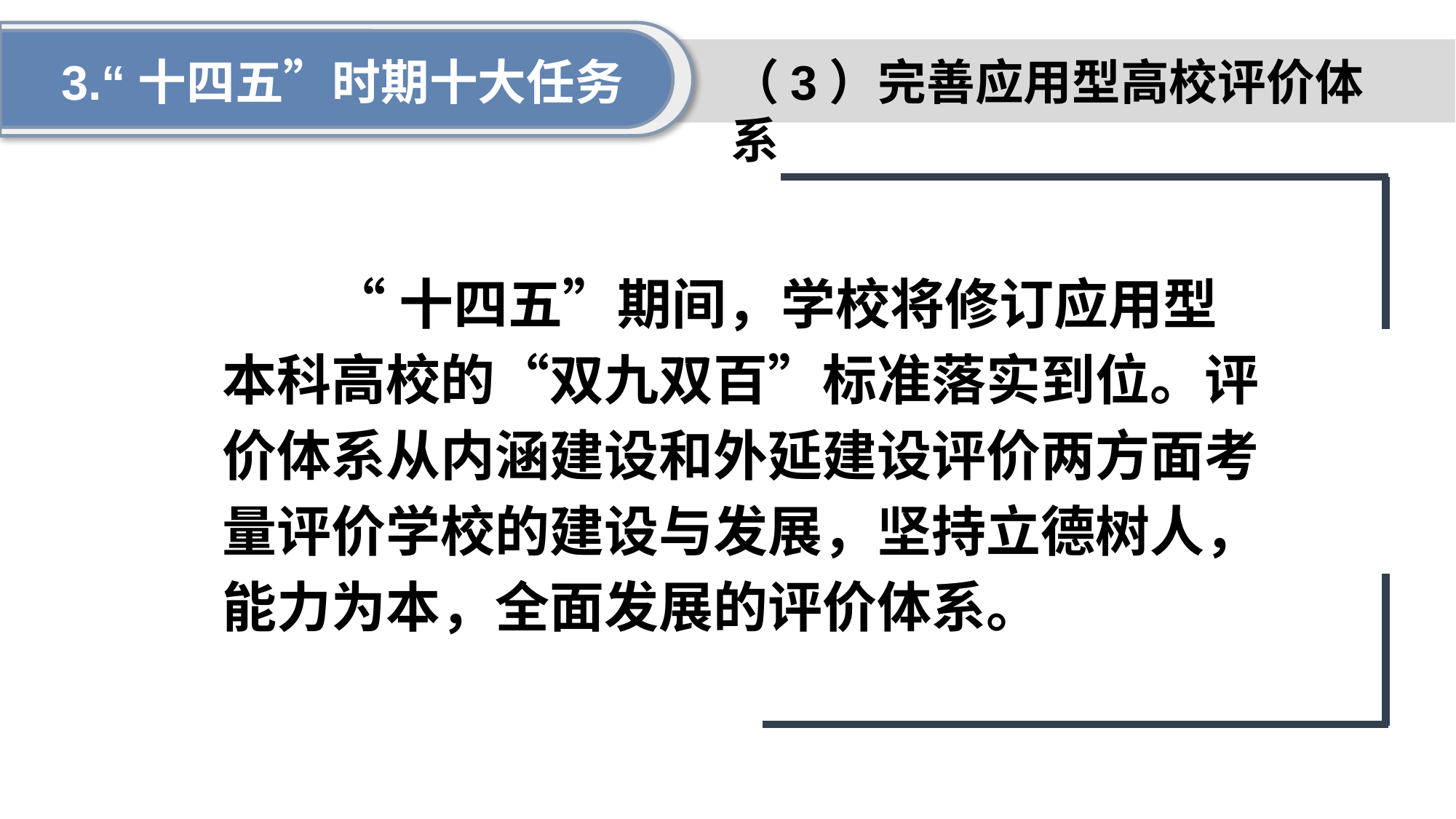

3.“十四五”时期十大任务
（3）完善应用型高校评价体系
“十四五”期间，学校将修订应用型本科高校的“双九双百”标准落实到位。评价体系从内涵建设和外延建设评价两方面考量评价学校的建设与发展，坚持立德树人，能力为本，全面发展的评价体系。